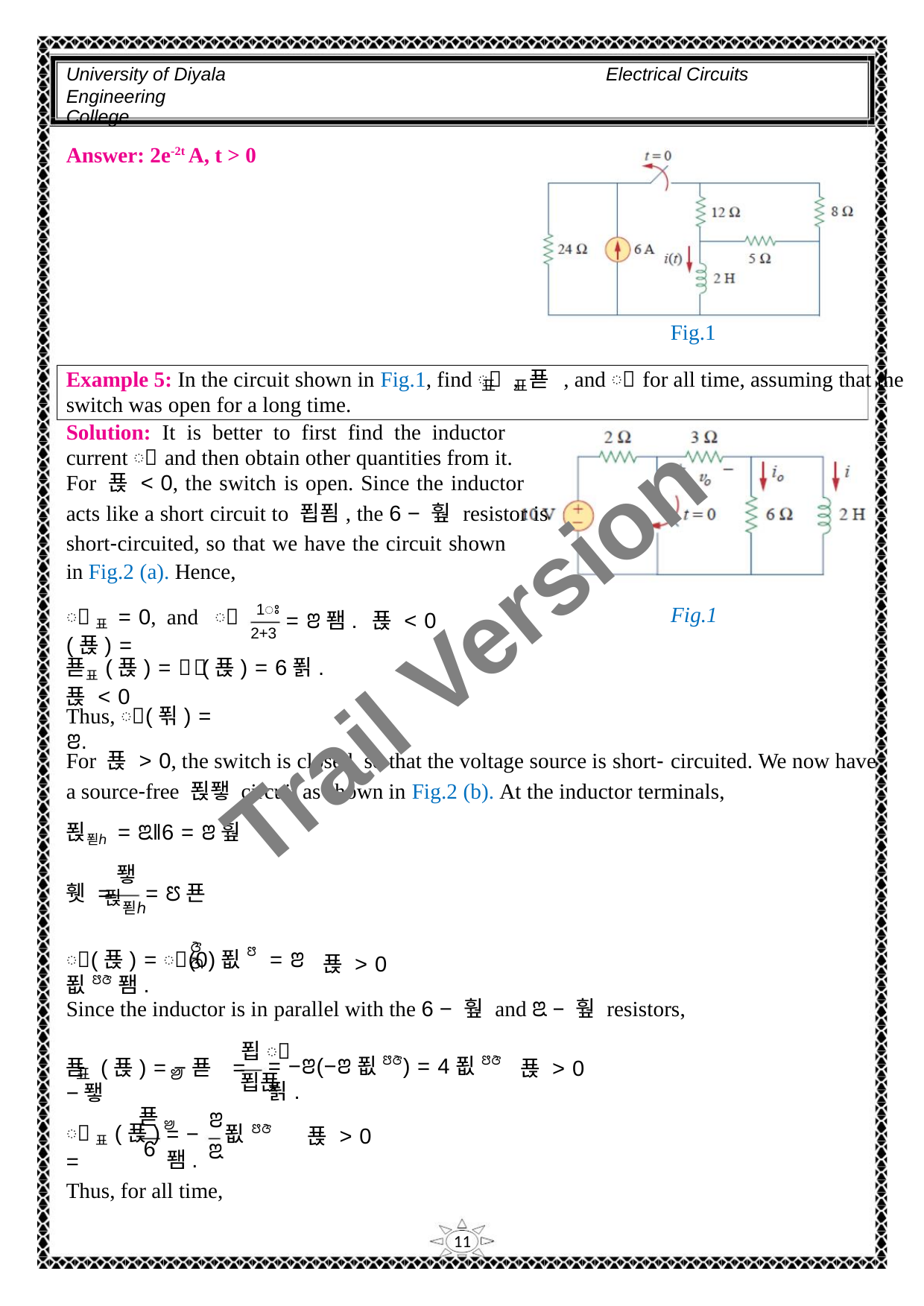

University of Diyala
Engineering College
Electrical Circuits
Answer: 2e-2t A, t > 0
Fig.1
Example 5: In the circuit shown in Fig.1, find ꢀ , 푣 , and ꢀ for all time, assuming that the
표
표
switch was open for a long time.
Solution: It is better to first find the inductor
current ꢀ and then obtain other quantities from it.
For 푡 < 0, the switch is open. Since the inductor
acts like a short circuit to 푑푐, the 6 − 훺 resistor is
short‐circuited, so that we have the circuit shown
in Fig.2 (a). Hence,
Trail Version
Trail Version
Trail Version
Trail Version
Trail Version
Trail Version
Trail Version
Trail Version
Trail Version
Trail Version
Trail Version
Trail Version
Trail Version
1ꢁ
Fig.1
ꢀ표 = 0, and ꢀ(푡) =
= ꢂ퐴.
푡 < 0
2+3
푣표(푡) = ꢃꢀ(푡) = 6푉. 푡 < 0
Thus, ꢀ(푂) = ꢂ.
For 푡 > 0, the switch is closed, so that the voltage source is short‐ circuited. We now have
a source‐free 푅퐿 circuit as shown in Fig.2 (b). At the inductor terminals,
푅푇ℎ = ꢃ‖6 = ꢂ훺
퐿
휏 =
= ꢄ푠
푅푇ℎ
ꢆ
ꢇ
ꢀ(푡) = ꢀ(0)푒ꢅ = ꢂ푒ꢅꢆ퐴.
푡 > 0
Since the inductor is in parallel with the 6 − 훺 and ꢃ − 훺 resistors,
푑ꢀ
= −ꢂ(−ꢂ푒ꢅꢆ) = 4푒ꢅꢆ푉.
푣 (푡) = −푣 = −퐿
푡 > 0
표
ꢈ
푑푡
푣ꢈ
6
ꢂ
= − 푒ꢅꢆ퐴.
ꢀ표(푡) =
푡 > 0
ꢃ
Thus, for all time,
11